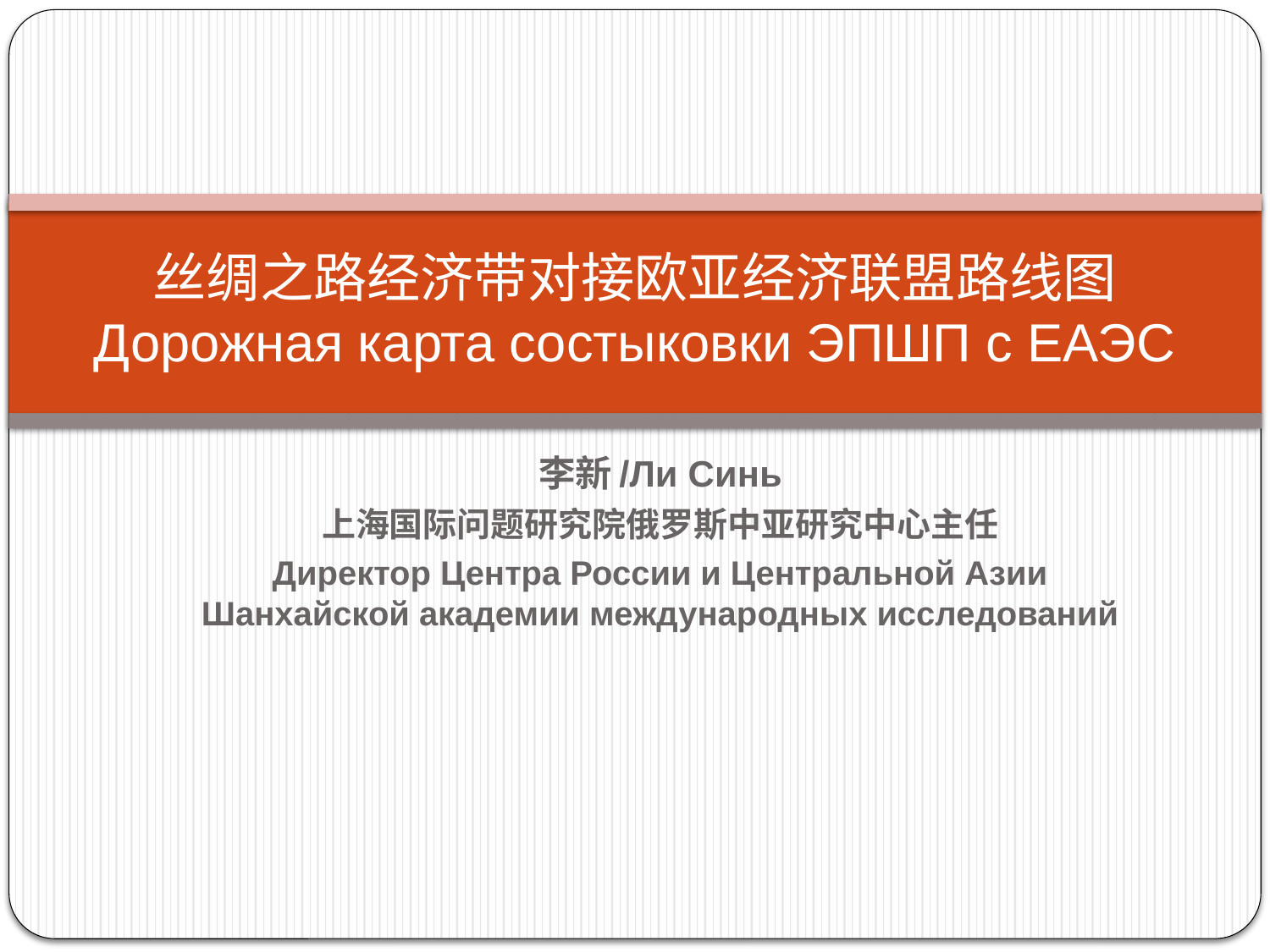

# 丝绸之路经济带对接欧亚经济联盟路线图 Дорожная карта состыковки ЭПШП с ЕАЭС
李新/Ли Синь
上海国际问题研究院俄罗斯中亚研究中心主任
Директор Центра России и Центральной Азии Шанхайской академии международных исследований